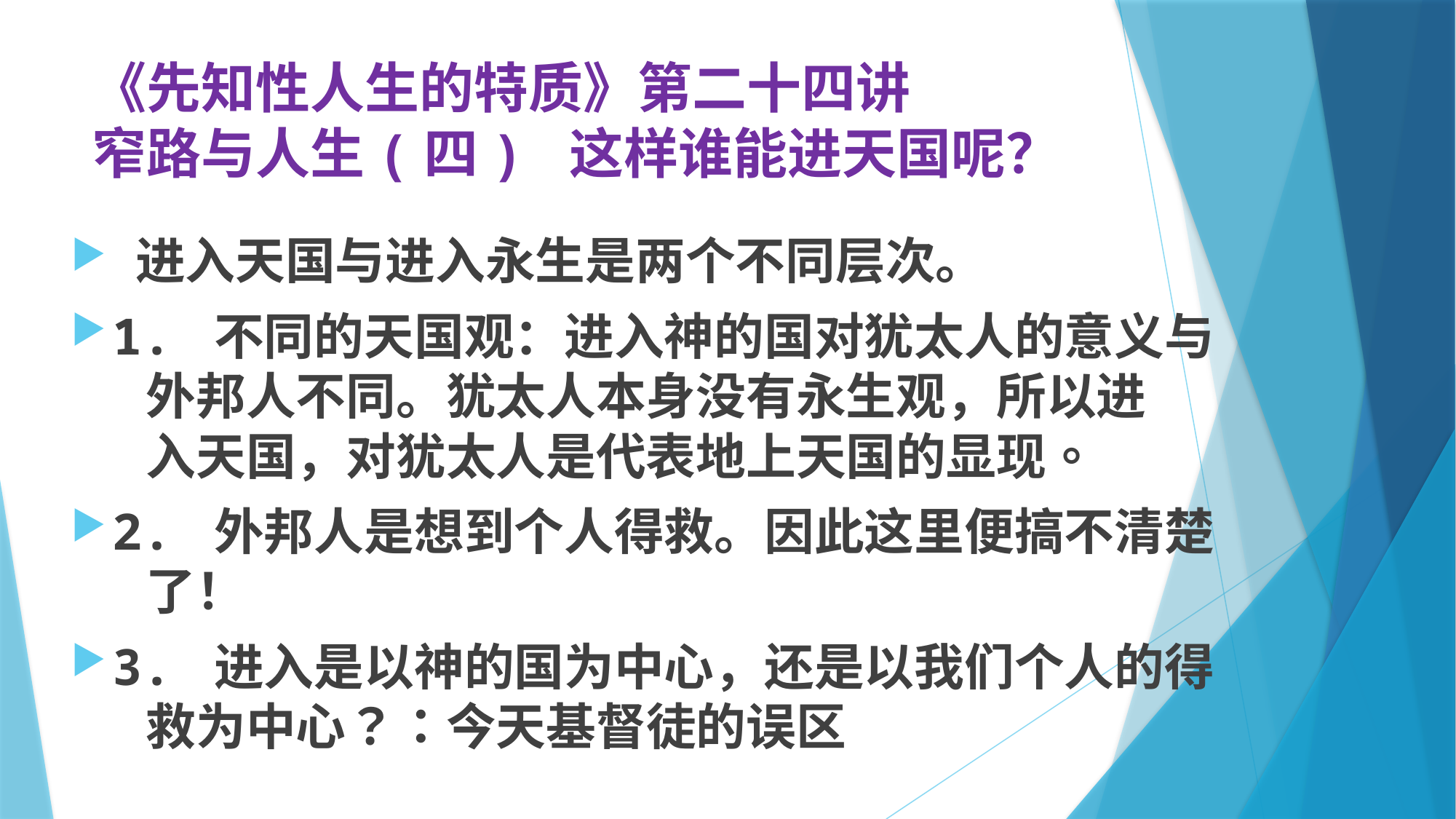

# 《先知性人生的特质》第二十四讲 窄路与人生(四) 这样谁能进天国呢？
 进入天国与进入永生是两个不同层次。
1. 不同的天国观：进入神的国对犹太人的意义与
   外邦人不同。犹太人本身没有永生观，所以进
   入天国，对犹太人是代表地上天国的显现。
2. 外邦人是想到个人得救。因此这里便搞不清楚
   了！
3. 进入是以神的国为中心，还是以我们个人的得
   救为中心？：今天基督徒的误区